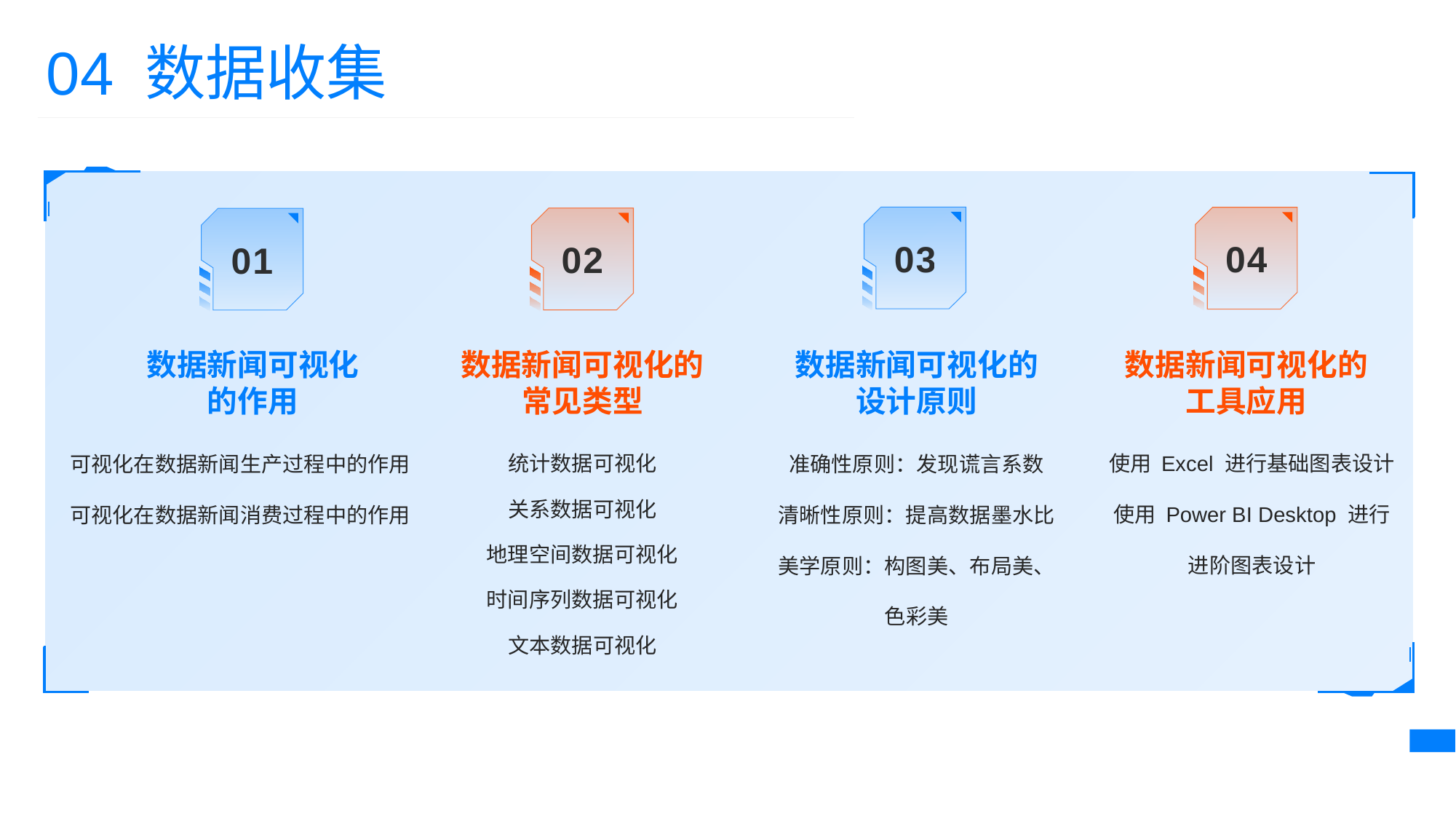

04 数据收集

03

04

02

01

数据新闻可视化的
工具应用
数据新闻可视化的
设计原则
数据新闻可视化
的作用
数据新闻可视化的
常见类型
使用 Excel 进行基础图表设计
使用 Power BI Desktop 进行
进阶图表设计
准确性原则：发现谎言系数
清晰性原则：提高数据墨水比
美学原则：构图美、布局美、
色彩美
可视化在数据新闻生产过程中的作用
可视化在数据新闻消费过程中的作用
统计数据可视化
关系数据可视化
地理空间数据可视化
时间序列数据可视化
文本数据可视化